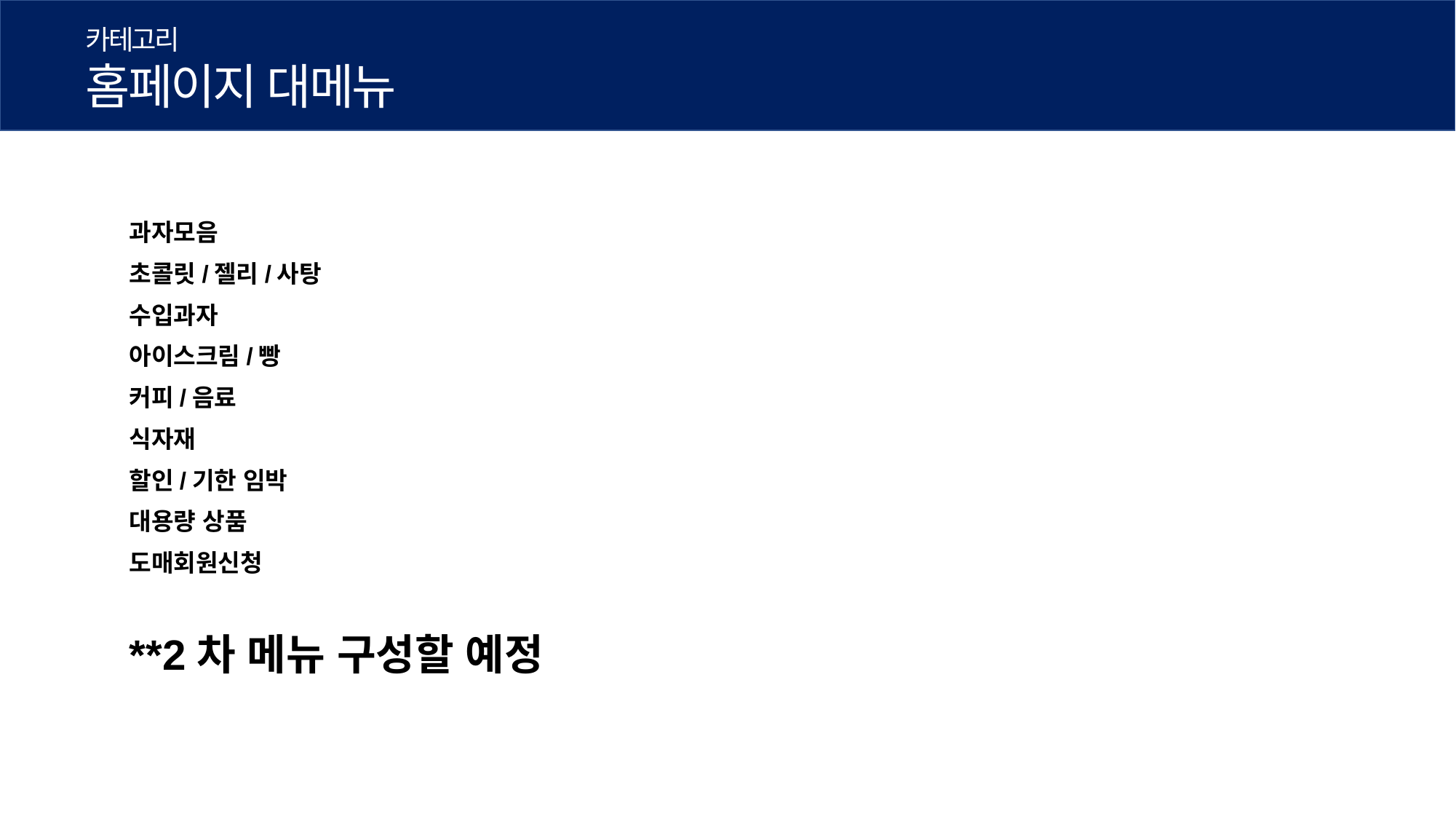

카테고리
홈페이지 대메뉴
과자모음
초콜릿/젤리/사탕
수입과자
아이스크림/빵
커피/음료
식자재
할인/기한 임박
대용량 상품
도매회원신청

**2차 메뉴 구성할 예정